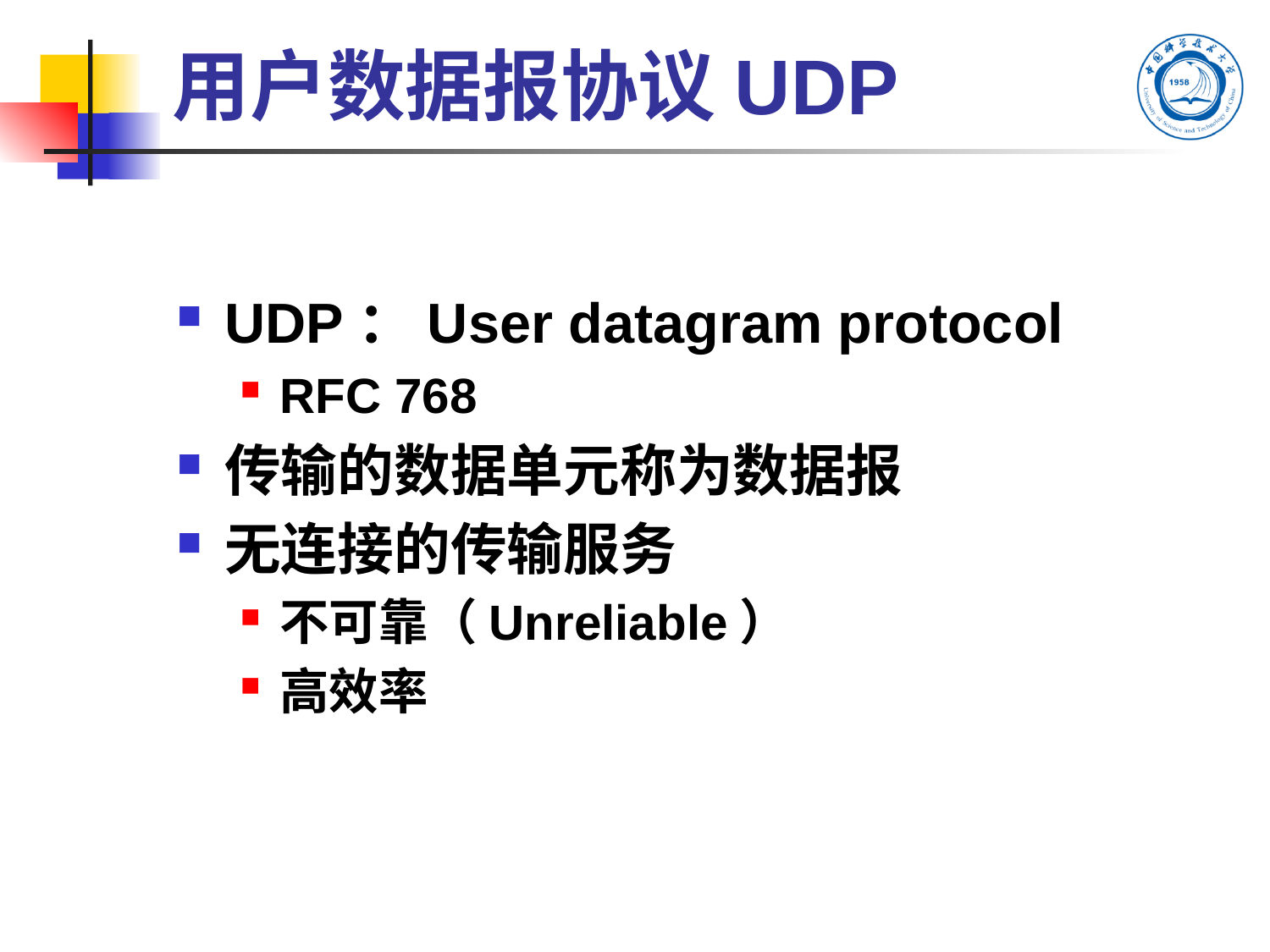

# 用户数据报协议UDP
UDP：User datagram protocol
RFC 768
传输的数据单元称为数据报
无连接的传输服务
不可靠（Unreliable）
高效率